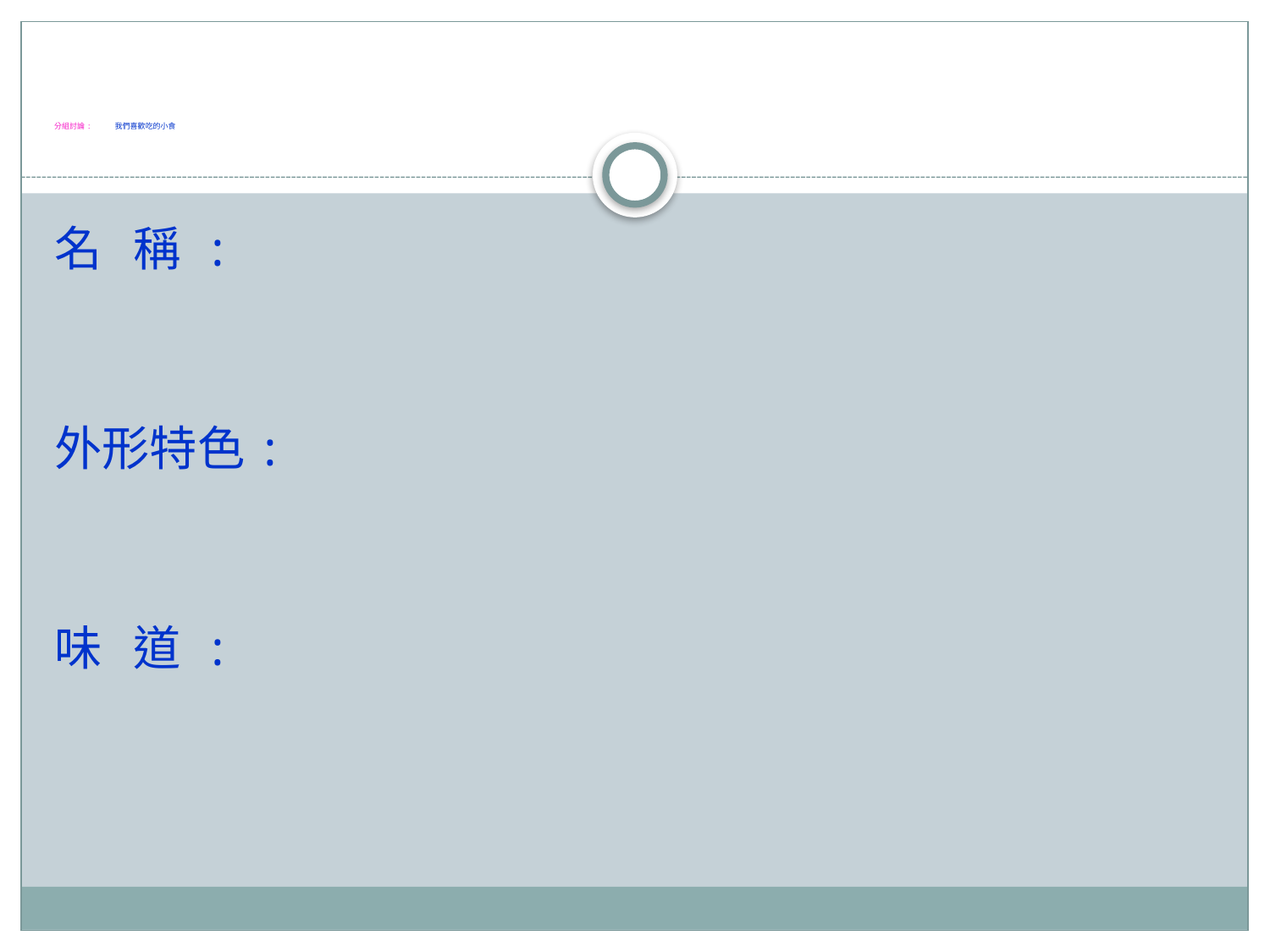

# 分組討論 :     我們喜歡吃的小食
名   稱 :

外形特色:

味   道 :